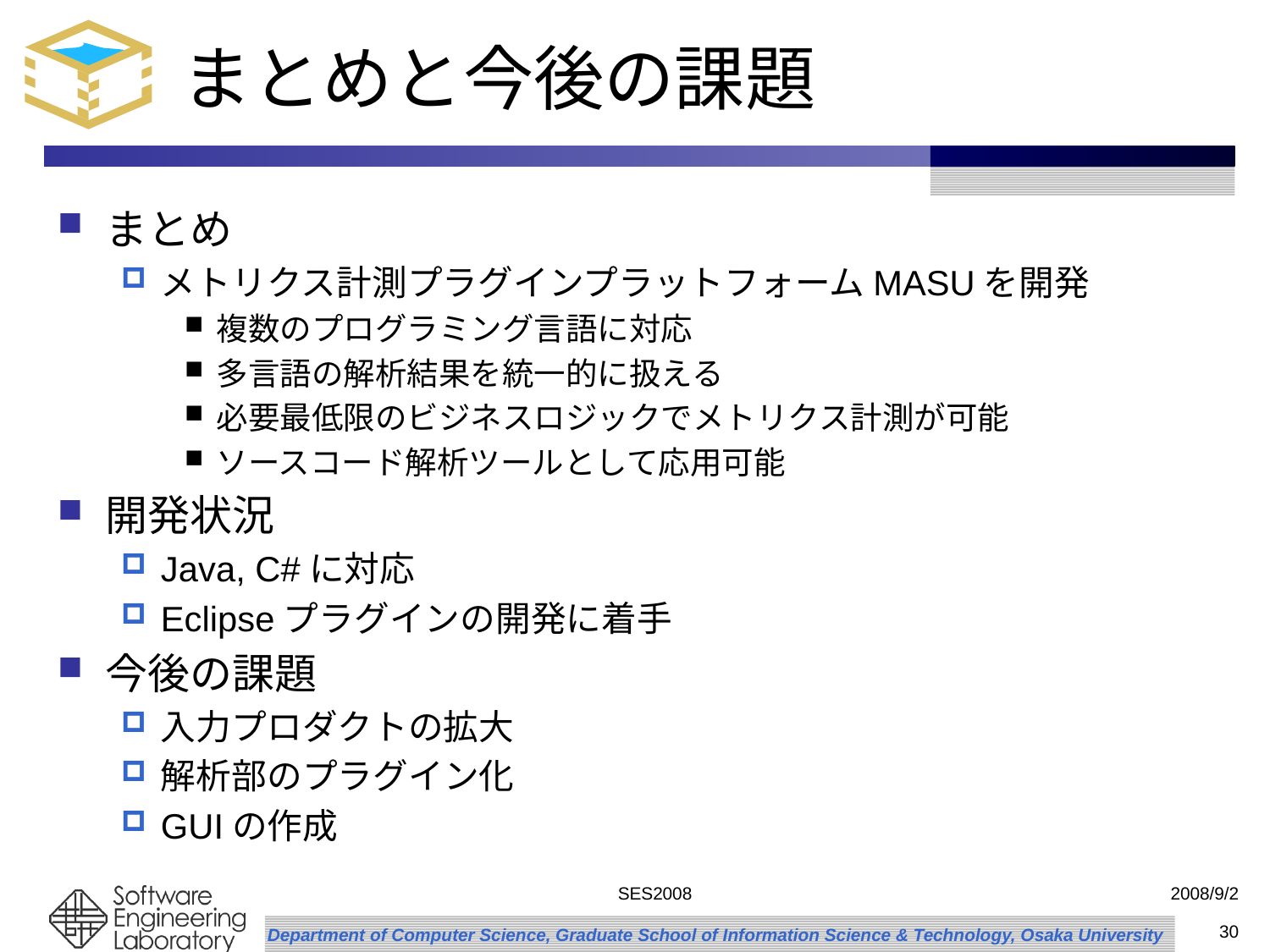

# まとめと今後の課題
まとめ
メトリクス計測プラグインプラットフォームMASUを開発
複数のプログラミング言語に対応
多言語の解析結果を統一的に扱える
必要最低限のビジネスロジックでメトリクス計測が可能
ソースコード解析ツールとして応用可能
開発状況
Java, C#に対応
Eclipseプラグインの開発に着手
今後の課題
入力プロダクトの拡大
解析部のプラグイン化
GUIの作成
SES2008
2008/9/2
30